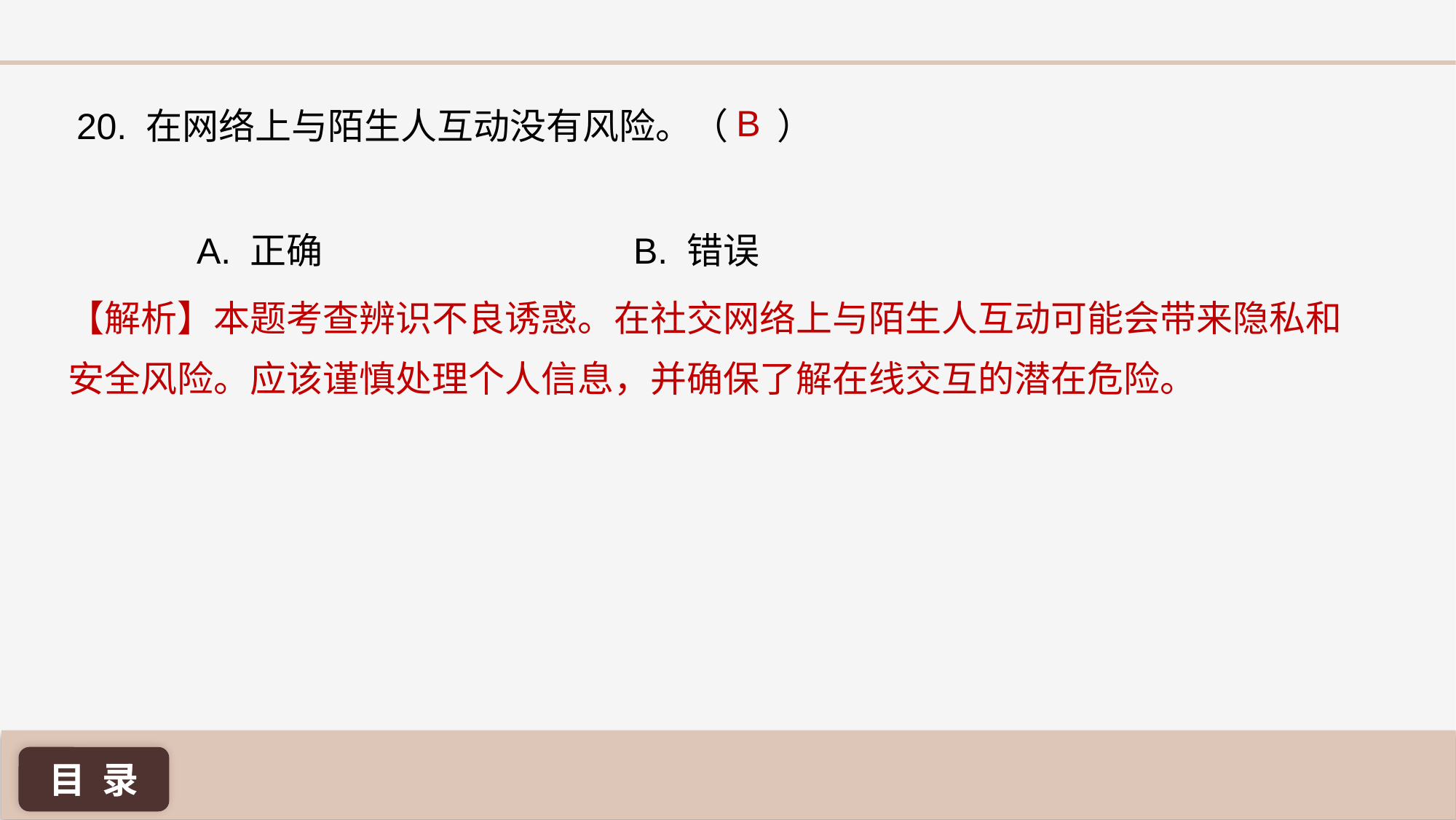

B
20. 在网络上与陌生人互动没有风险。（      ）
A. 正确 			B. 错误
【解析】本题考查辨识不良诱惑。在社交网络上与陌生人互动可能会带来隐私和安全风险。应该谨慎处理个人信息，并确保了解在线交互的潜在危险。